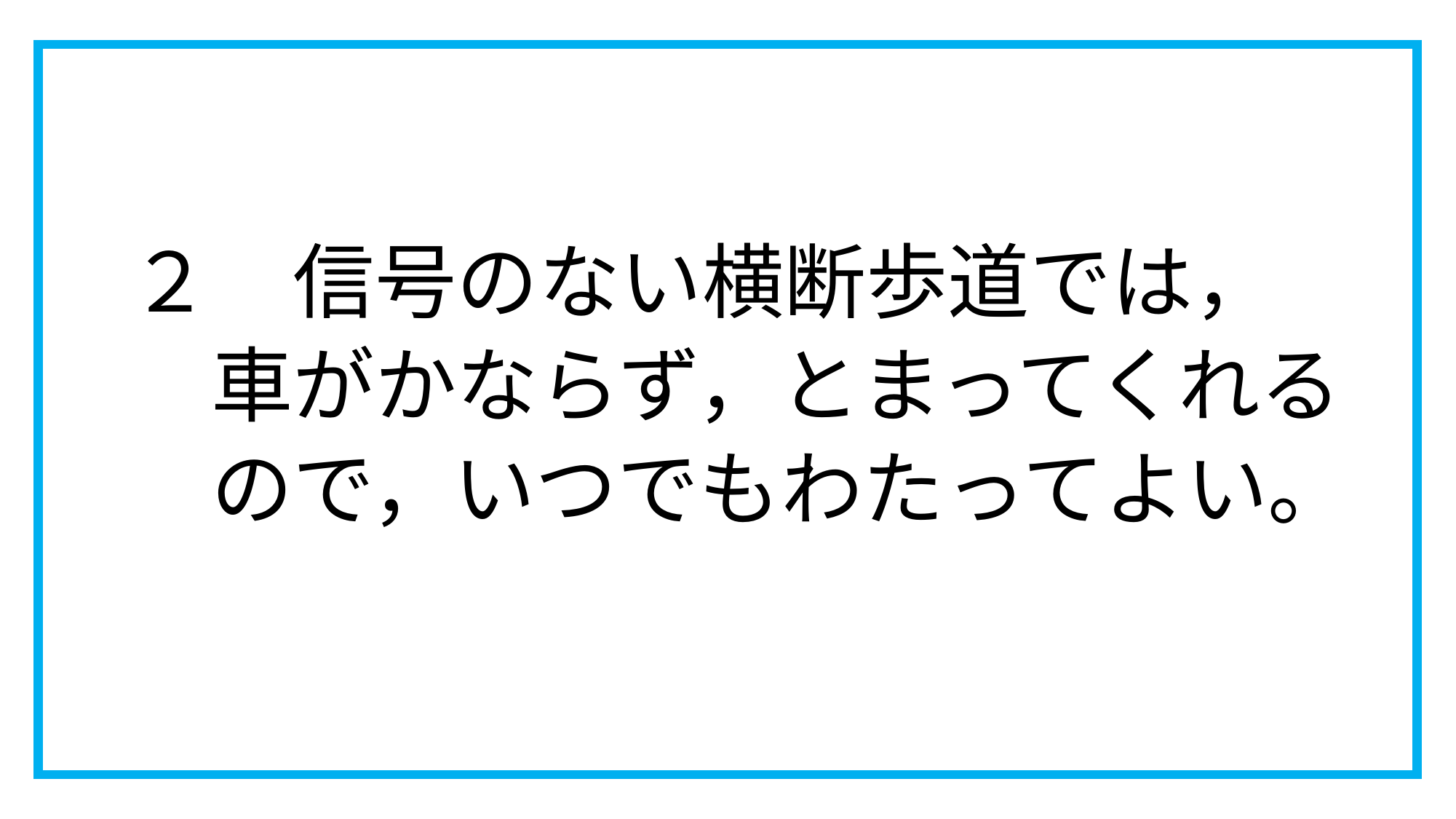

２　信号のない横断歩道では，
　車がかならず，とまってくれる
　ので，いつでもわたってよい。